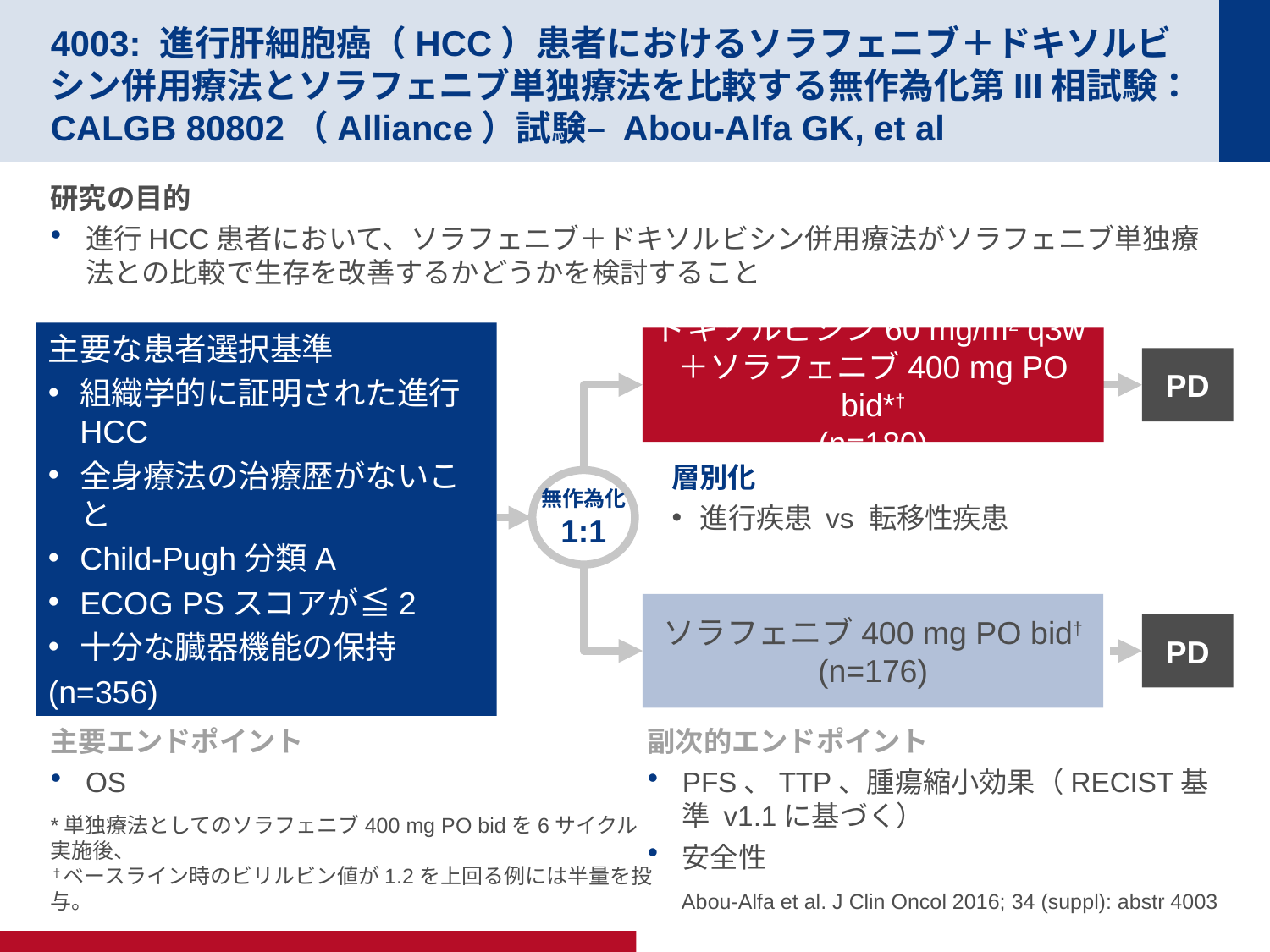

# 4003: 進行肝細胞癌（HCC）患者におけるソラフェニブ＋ドキソルビシン併用療法とソラフェニブ単独療法を比較する無作為化第III相試験：CALGB 80802（Alliance）試験– Abou-Alfa GK, et al
研究の目的
進行HCC患者において、ソラフェニブ＋ドキソルビシン併用療法がソラフェニブ単独療法との比較で生存を改善するかどうかを検討すること
主要な患者選択基準
組織学的に証明された進行HCC
全身療法の治療歴がないこと
Child-Pugh分類A
ECOG PSスコアが≦2
十分な臓器機能の保持
(n=356)
ドキソルビシン60 mg/m2 q3w＋ソラフェニブ400 mg PO bid*†
(n=180)
PD
層別化
進行疾患 vs 転移性疾患
無作為化
1:1
ソラフェニブ400 mg PO bid†
(n=176)
PD
主要エンドポイント
OS

副次的エンドポイント
PFS、TTP、腫瘍縮小効果（RECIST基準 v1.1に基づく）
安全性
Abou-Alfa et al. J Clin Oncol 2016; 34 (suppl): abstr 4003
*単独療法としてのソラフェニブ400 mg PO bidを6サイクル実施後、
†ベースライン時のビリルビン値が1.2を上回る例には半量を投与。